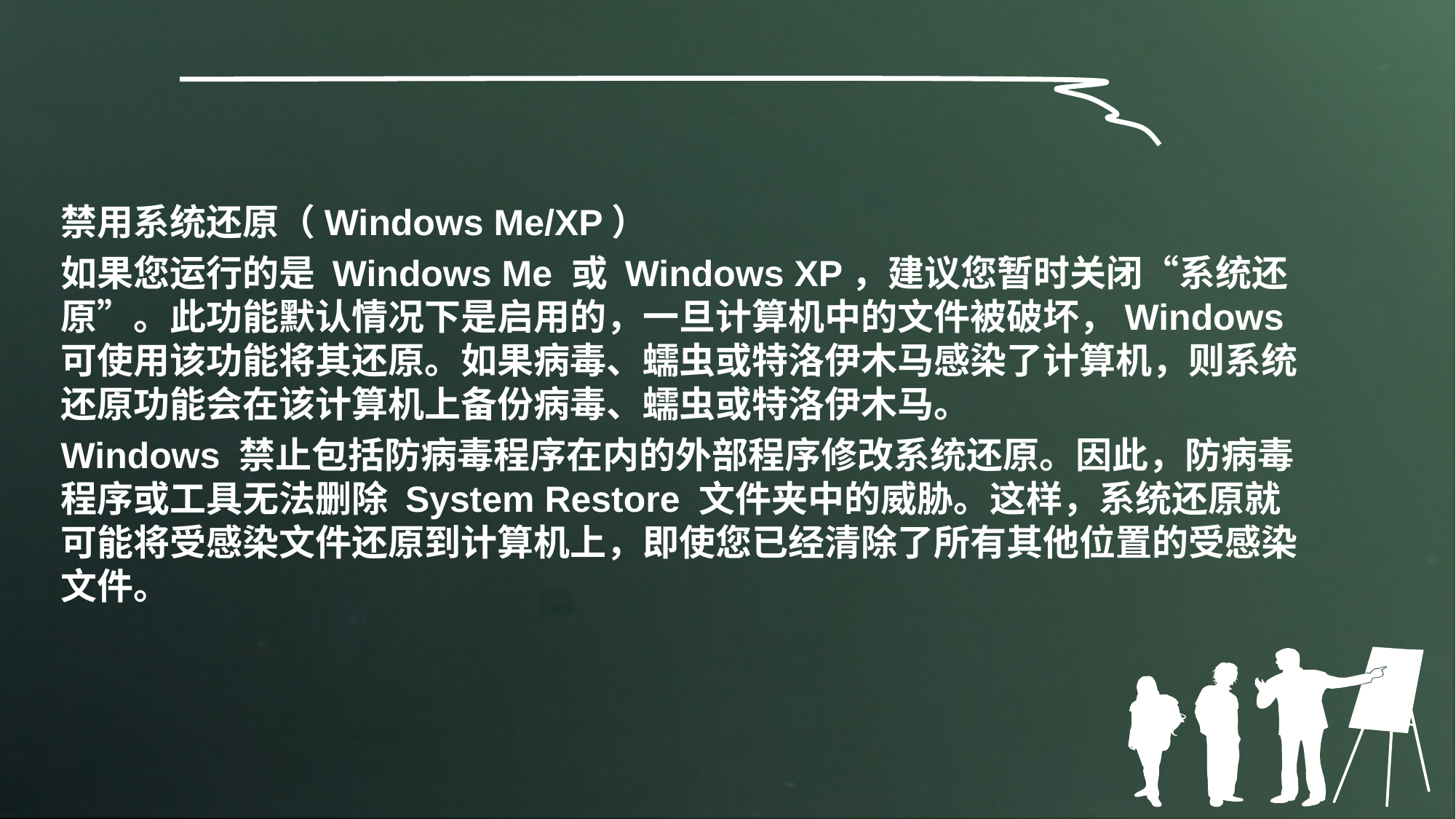

禁用系统还原（Windows Me/XP）
如果您运行的是 Windows Me 或 Windows XP，建议您暂时关闭“系统还原”。此功能默认情况下是启用的，一旦计算机中的文件被破坏，Windows 可使用该功能将其还原。如果病毒、蠕虫或特洛伊木马感染了计算机，则系统还原功能会在该计算机上备份病毒、蠕虫或特洛伊木马。
Windows 禁止包括防病毒程序在内的外部程序修改系统还原。因此，防病毒程序或工具无法删除 System Restore 文件夹中的威胁。这样，系统还原就可能将受感染文件还原到计算机上，即使您已经清除了所有其他位置的受感染文件。